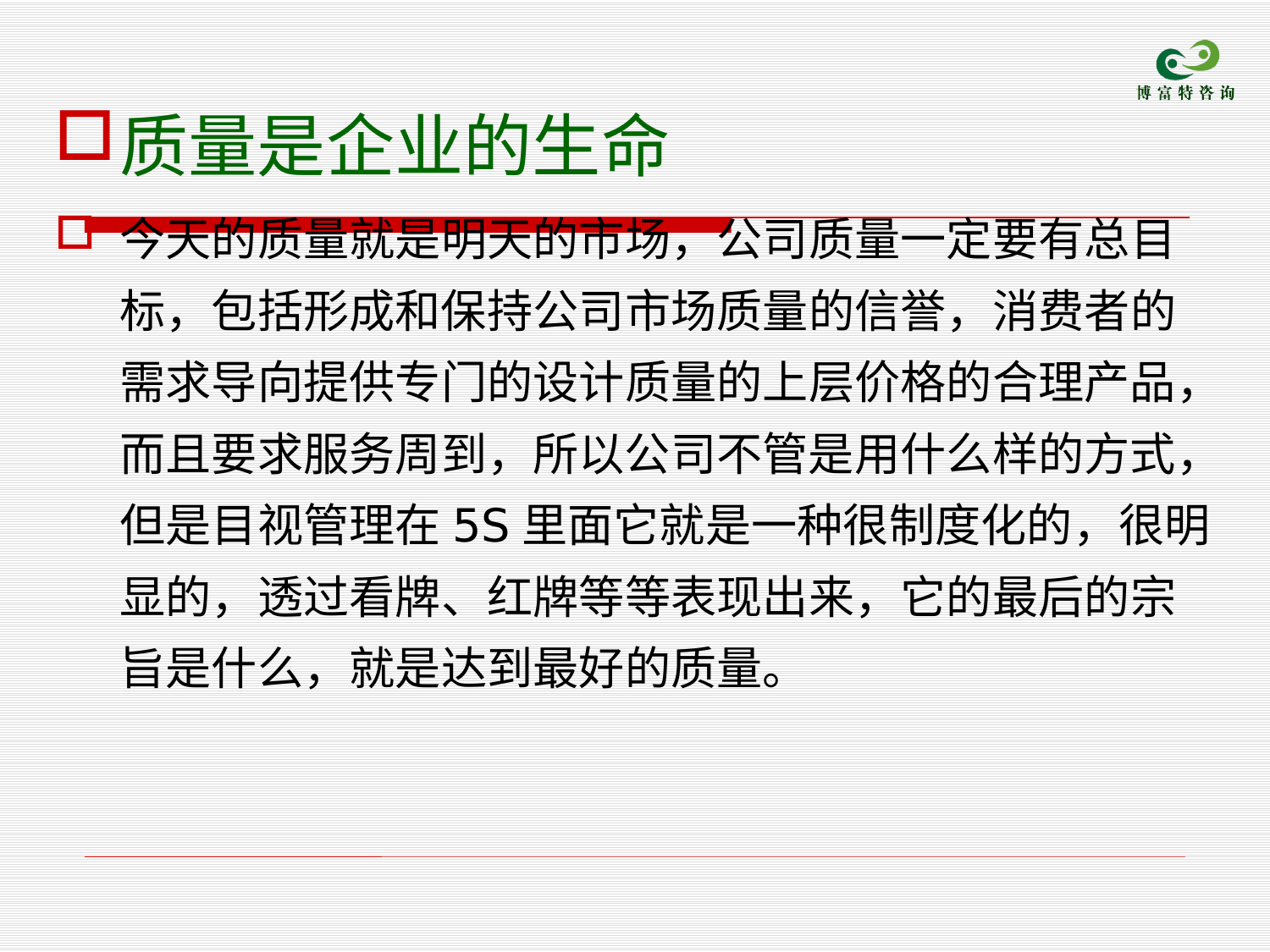

质量是企业的生命
今天的质量就是明天的市场，公司质量一定要有总目标，包括形成和保持公司市场质量的信誉，消费者的需求导向提供专门的设计质量的上层价格的合理产品，而且要求服务周到，所以公司不管是用什么样的方式，但是目视管理在5S里面它就是一种很制度化的，很明显的，透过看牌、红牌等等表现出来，它的最后的宗旨是什么，就是达到最好的质量。
537